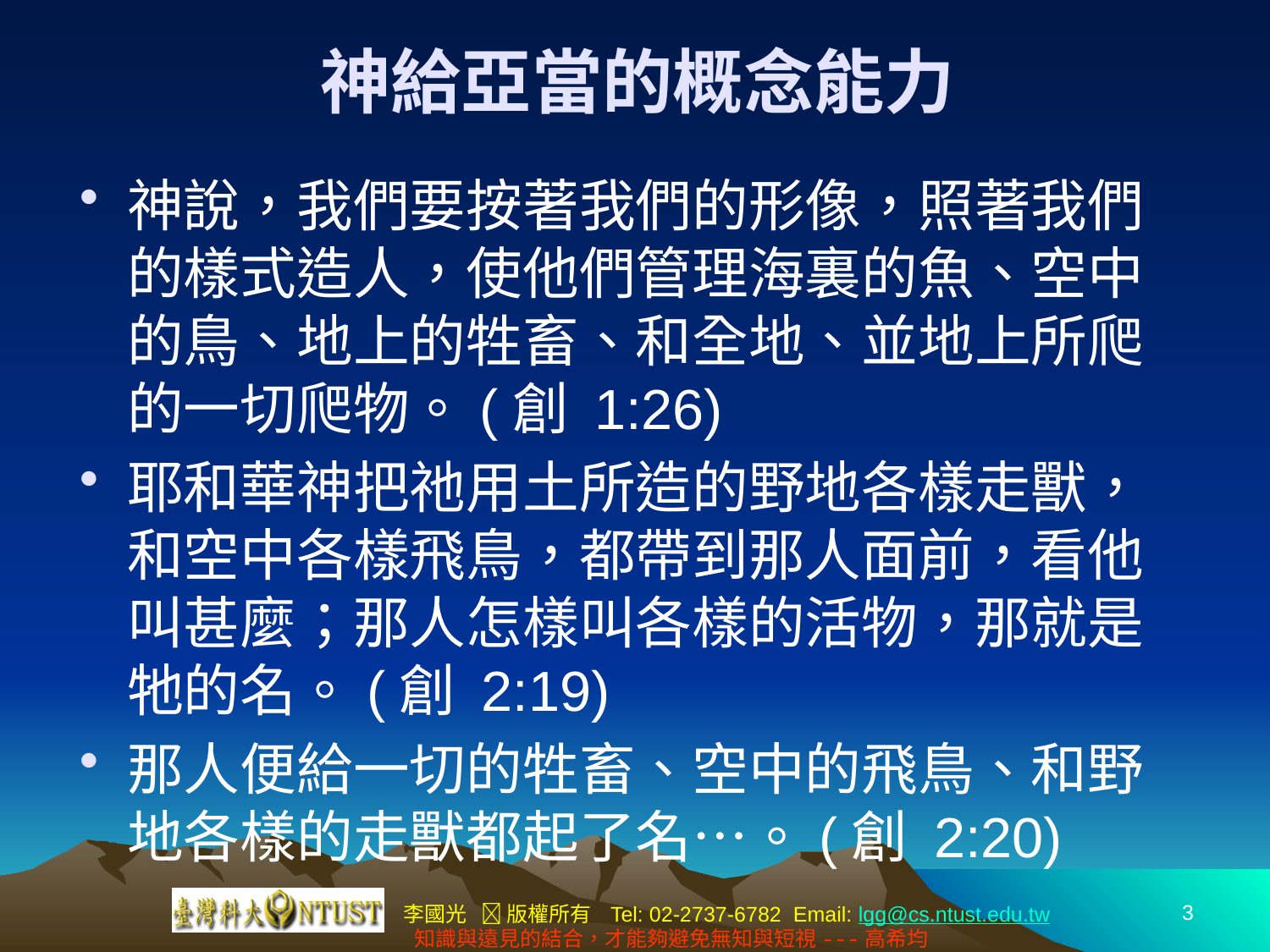

# 神給亞當的概念能力
神說，我們要按著我們的形像，照著我們的樣式造人，使他們管理海裏的魚、空中的鳥、地上的牲畜、和全地、並地上所爬的一切爬物。(創 1:26)
耶和華神把祂用土所造的野地各樣走獸，和空中各樣飛鳥，都帶到那人面前，看他叫甚麼；那人怎樣叫各樣的活物，那就是牠的名。(創 2:19)
那人便給一切的牲畜、空中的飛鳥、和野地各樣的走獸都起了名…。(創 2:20)

3